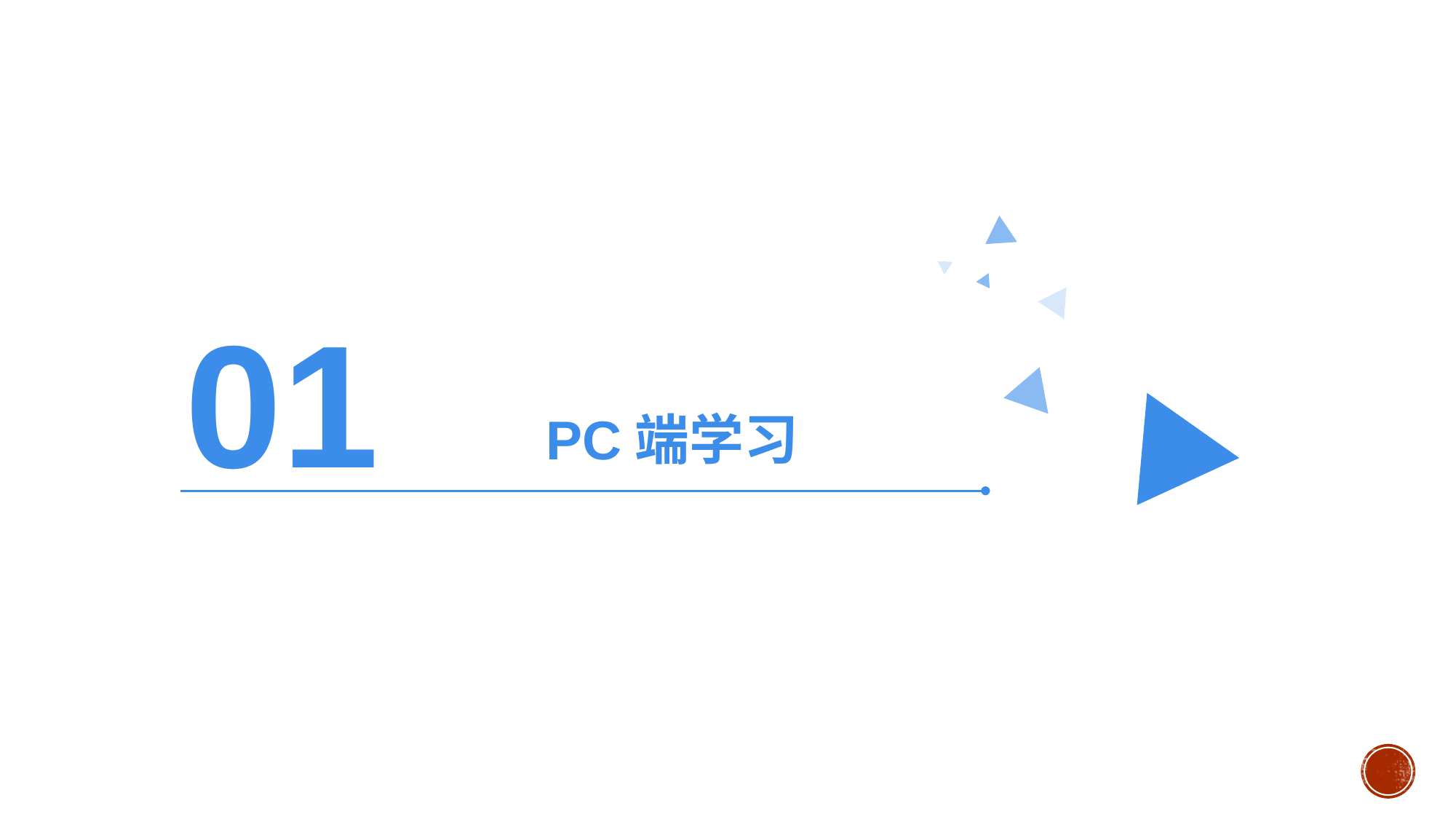

CONTENTS

01
点击此处添加文本内容，如关键词、部分简单介绍等。
点击此处添加文本内容，如关键词、部分简单介绍等。

PC端学习